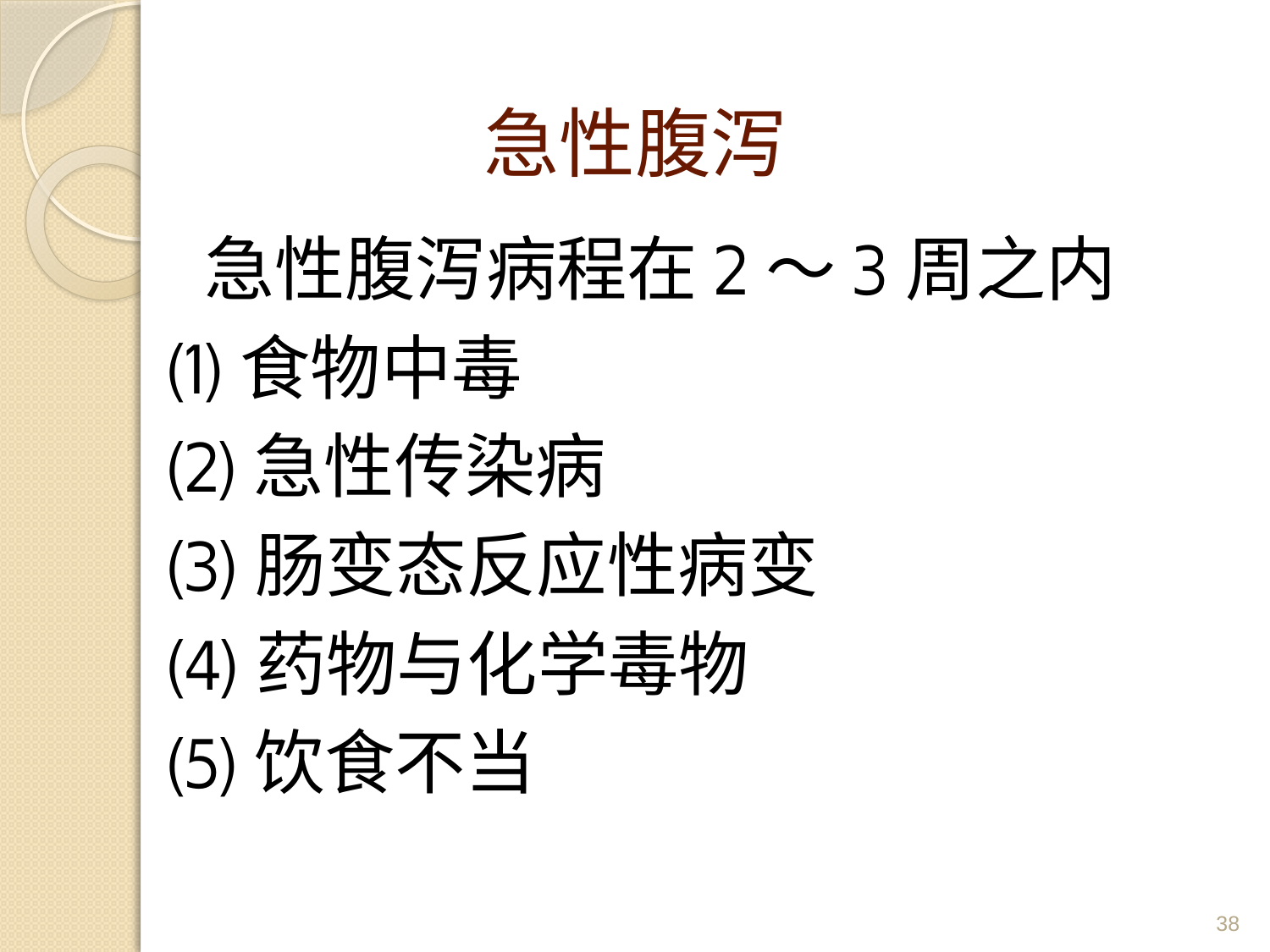

# 急性腹泻
急性腹泻病程在2～3周之内
(1)食物中毒
(2)急性传染病
(3)肠变态反应性病变
(4)药物与化学毒物
(5)饮食不当

38